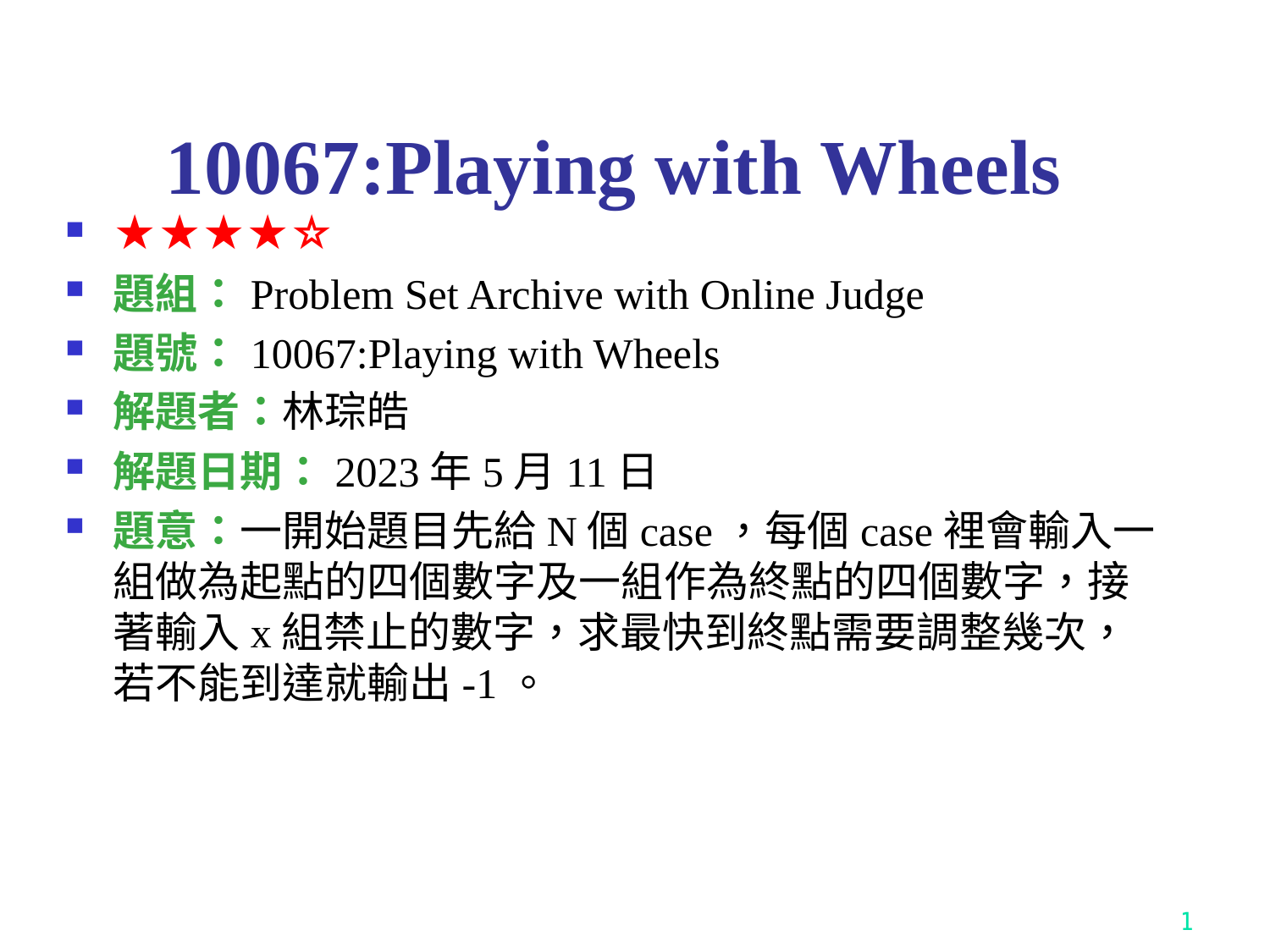

# 10067:Playing with Wheels
★★★★☆
題組：Problem Set Archive with Online Judge
題號：10067:Playing with Wheels
解題者：林琮皓
解題日期：2023年5月11日
題意：一開始題目先給N個case，每個case裡會輸入一組做為起點的四個數字及一組作為終點的四個數字，接著輸入x組禁止的數字，求最快到終點需要調整幾次，若不能到達就輸出-1。
1